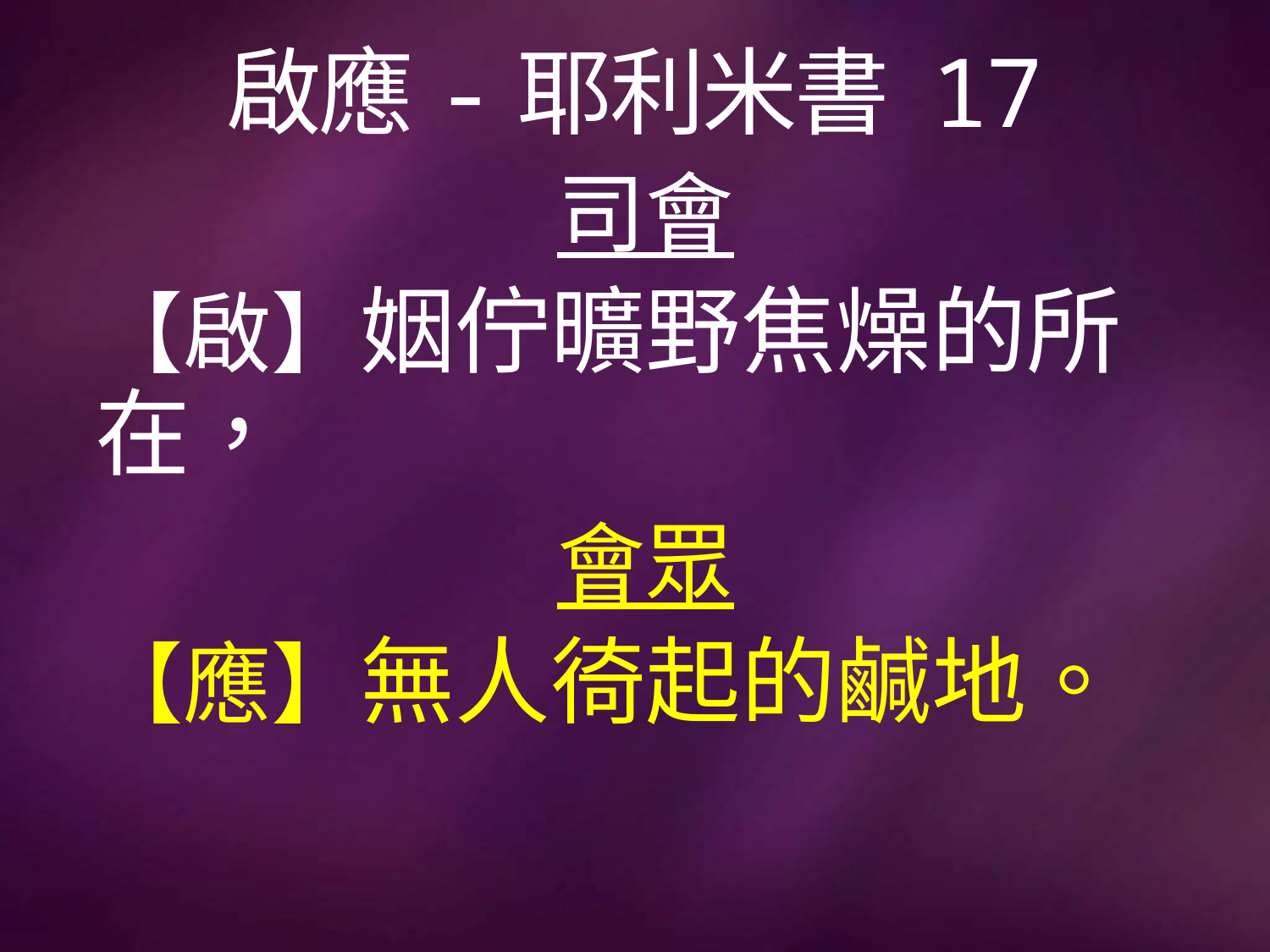

# 啟應-耶利米書 17
司會
【啟】姻佇曠野焦燥的所在，

會眾
【應】無人徛起的鹹地。